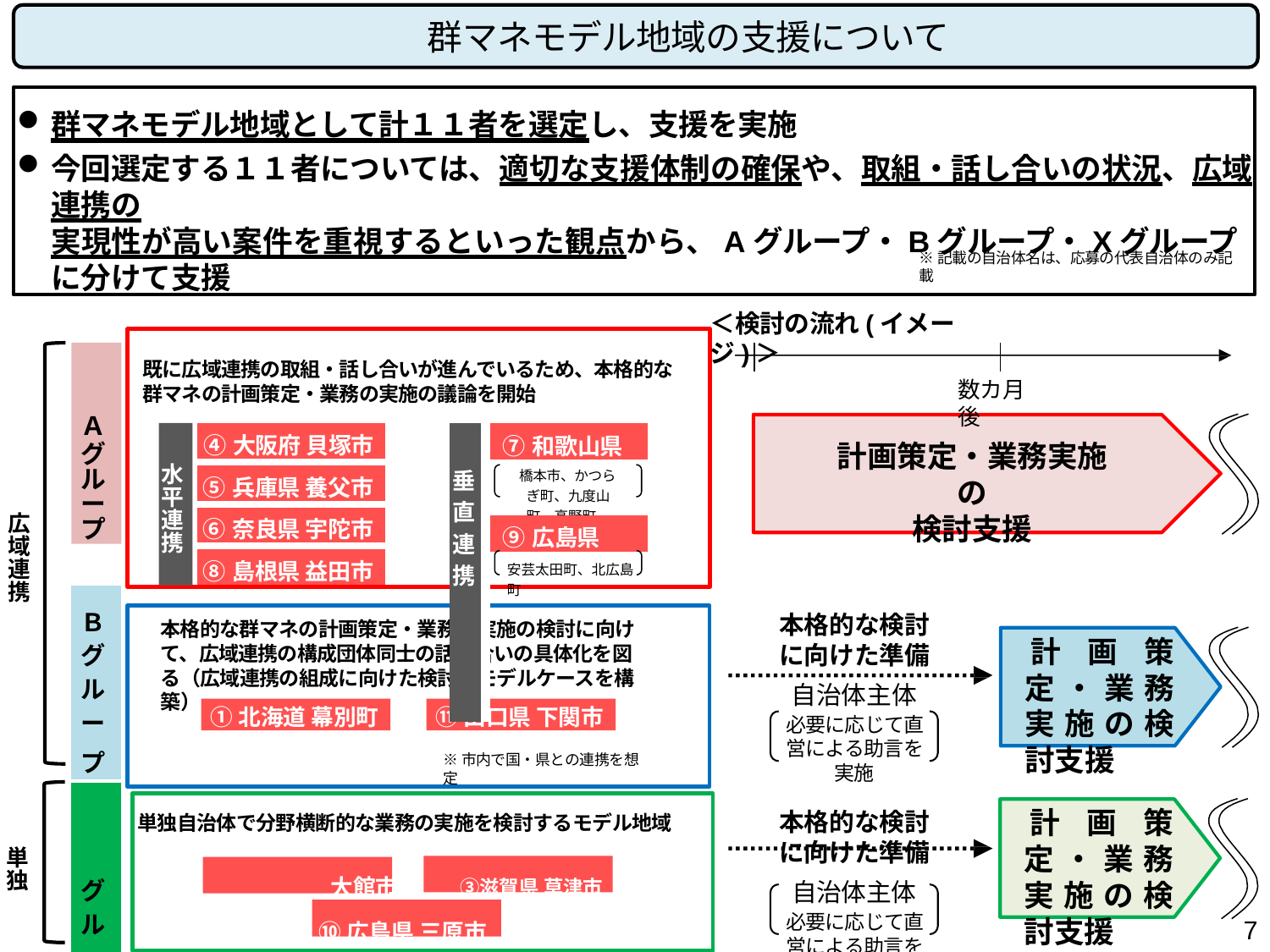

# 群マネモデル地域の支援について
群マネモデル地域として計１１者を選定し、支援を実施
今回選定する１１者については、適切な支援体制の確保や、取組・話し合いの状況、広域連携の
実現性が高い案件を重視するといった観点から、Aグループ・Bグループ・Xグループに分けて支援
※記載の自治体名は、応募の代表自治体のみ記載
＜検討の流れ(イメージ)＞

Ａ
グループ

既に広域連携の取組・話し合いが進んでいるため、本格的な群マネの計画策定・業務の実施の議論を開始
数カ月後

| ④大阪府 貝塚市 |
| --- |
| ⑤兵庫県 養父市 |
| ⑥奈良県 宇陀市 |
| ⑧島根県 益田市 |
| 垂直連携 | ⑦和歌山県 |
| --- | --- |
|  | 橋本市、かつらぎ町、九度山町、高野町 |
|  | ⑨広島県 |
|  | 安芸太田町、北広島町 |
計画策定・業務実施の
検討支援
水平連携

広域連携

| Ｂ |
| --- |
| グ |
| ル |
| ー |
| プ |
本格的な群マネの計画策定・業務の実施の検討に向けて、広域連携の構成団体同士の話し合いの具体化を図る（広域連携の組成に向けた検討のモデルケースを構築）

※市内で国・県との連携を想定
本格的な検討に向けた準備
自治体主体
必要に応じて直営による助言を実施
本格的な検討に向けた準備
自治体主体
必要に応じて直営による助言を実施

計画策定・業務実施の検討支援

①北海道 幕別町
⑪山口県 下関市

|  |
| --- |
| グ |
| ル |
| ー |
| プ |

計画策定・業務実施の検討支援
単独自治体で分野横断的な業務の実施を検討するモデル地域

　　　　　　 大館市	③滋賀県 草津市
⑩広島県 三原市

単独

7